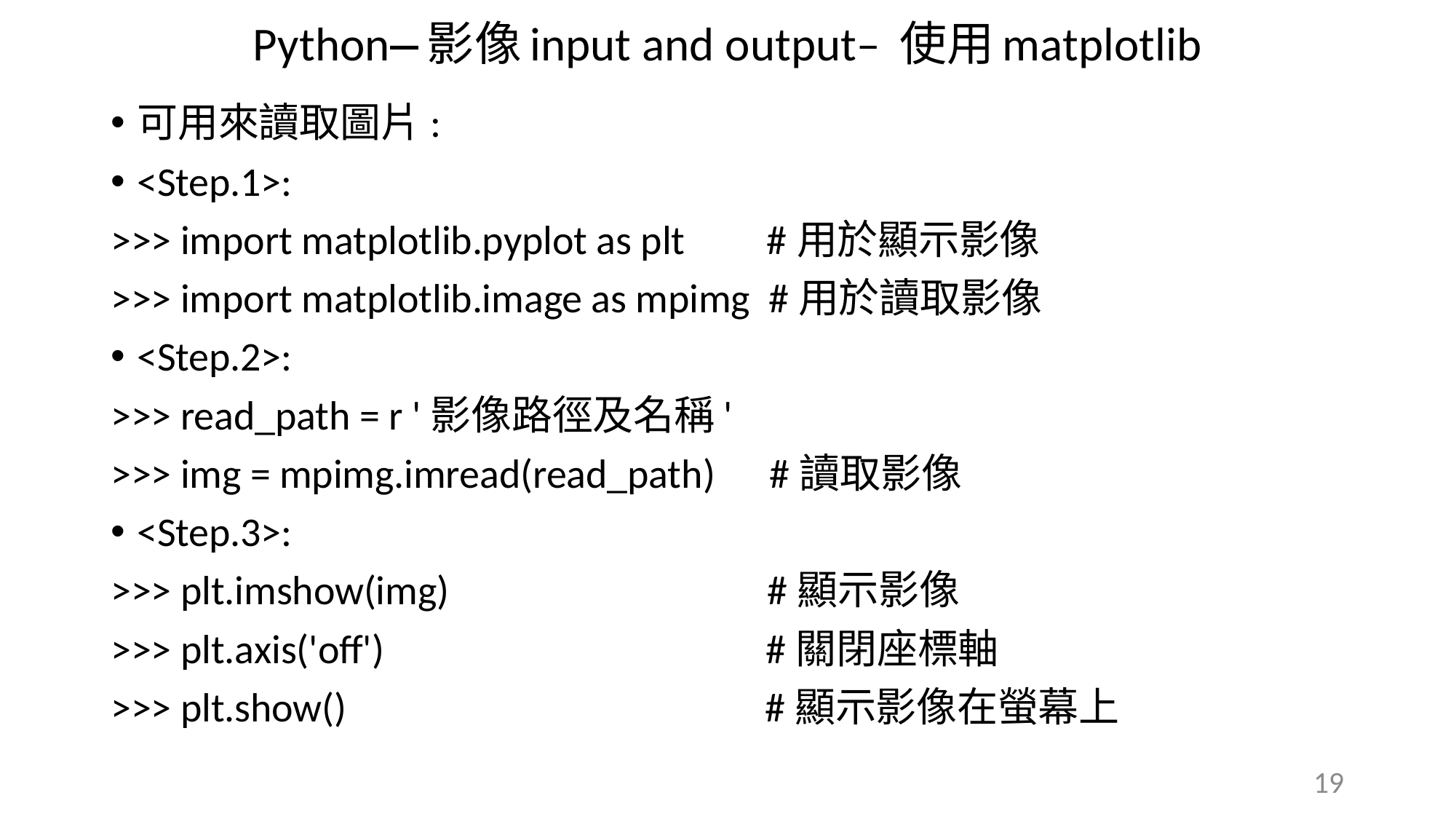

Python—影像input and output– 使用matplotlib
可用來讀取圖片:
<Step.1>:
>>> import matplotlib.pyplot as plt         #用於顯示影像
>>> import matplotlib.image as mpimg  #用於讀取影像
<Step.2>:
>>> read_path = r '影像路徑及名稱'
>>> img = mpimg.imread(read_path)      #讀取影像
<Step.3>:
>>> plt.imshow(img)                                   #顯示影像
>>> plt.axis('off')                                          #關閉座標軸
>>> plt.show()                                              #顯示影像在螢幕上
19